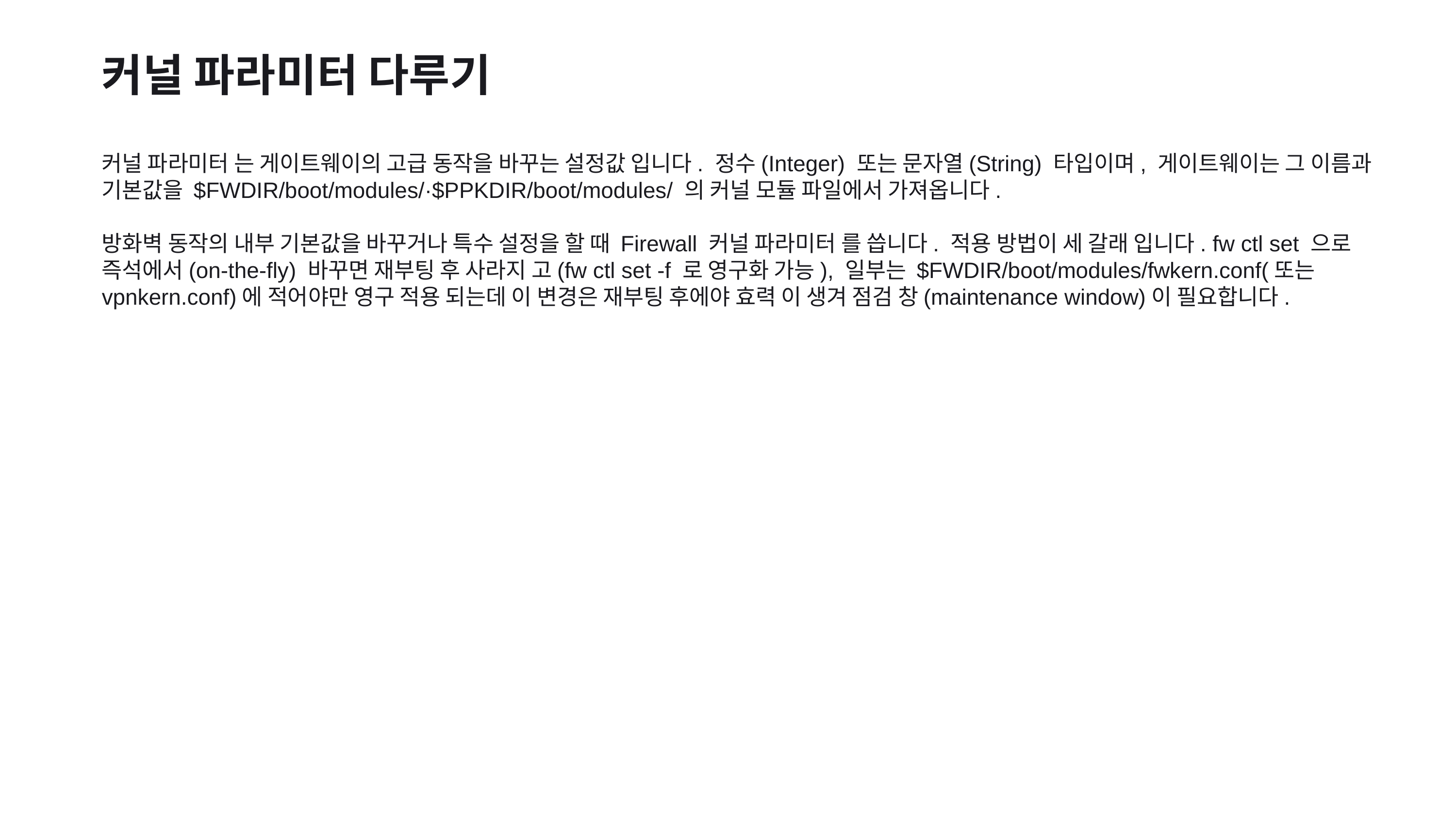

커널 파라미터 다루기
커널 파라미터 는 게이트웨이의 고급 동작을 바꾸는 설정값 입니다. 정수(Integer) 또는 문자열(String) 타입이며, 게이트웨이는 그 이름과 기본값을 $FWDIR/boot/modules/·$PPKDIR/boot/modules/ 의 커널 모듈 파일에서 가져옵니다.

방화벽 동작의 내부 기본값을 바꾸거나 특수 설정을 할 때 Firewall 커널 파라미터 를 씁니다. 적용 방법이 세 갈래 입니다. fw ctl set 으로 즉석에서(on-the-fly) 바꾸면 재부팅 후 사라지 고(fw ctl set -f 로 영구화 가능), 일부는 $FWDIR/boot/modules/fwkern.conf(또는 vpnkern.conf)에 적어야만 영구 적용 되는데 이 변경은 재부팅 후에야 효력 이 생겨 점검 창(maintenance window)이 필요합니다.